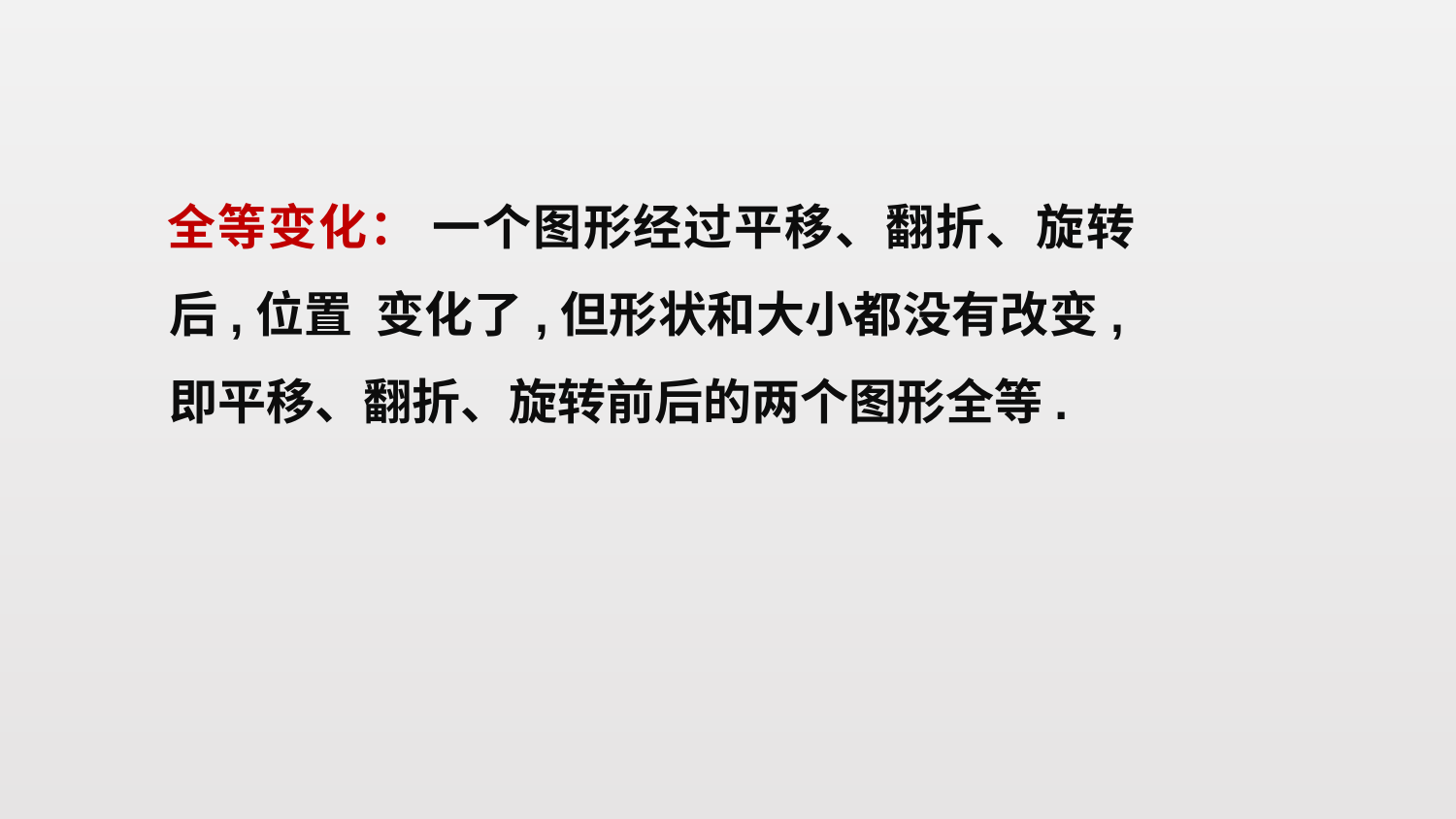

全等变化： 一个图形经过平移、翻折、旋转后,位置  变化了,但形状和大小都没有改变,即平移、翻折、旋转前后的两个图形全等.